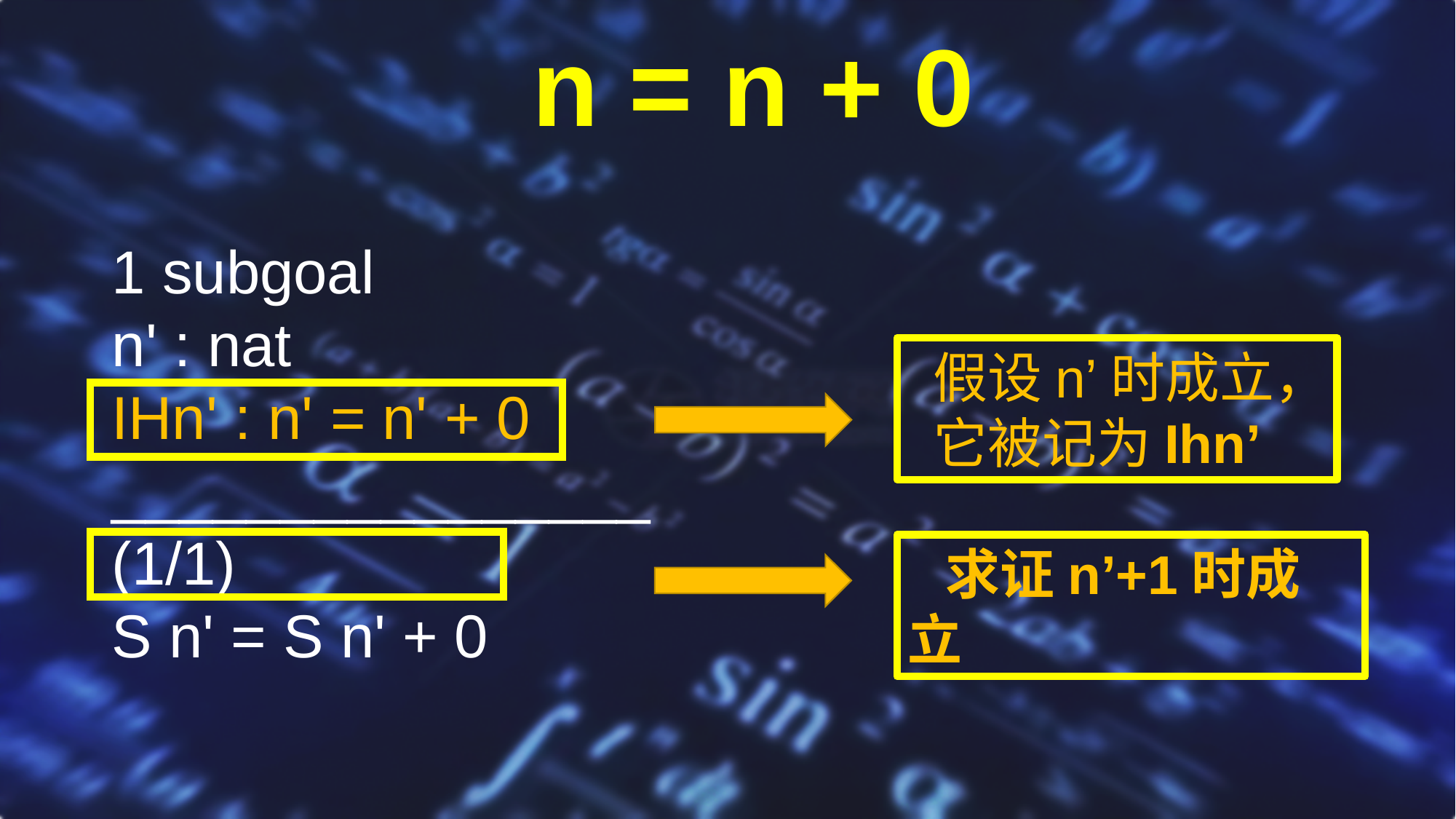

# n = n + 0
1 subgoal
n' : nat
IHn' : n' = n' + 0
________________ (1/1)
S n' = S n' + 0
 假设n’时成立，
 它被记为Ihn’

  求证n’+1时成立